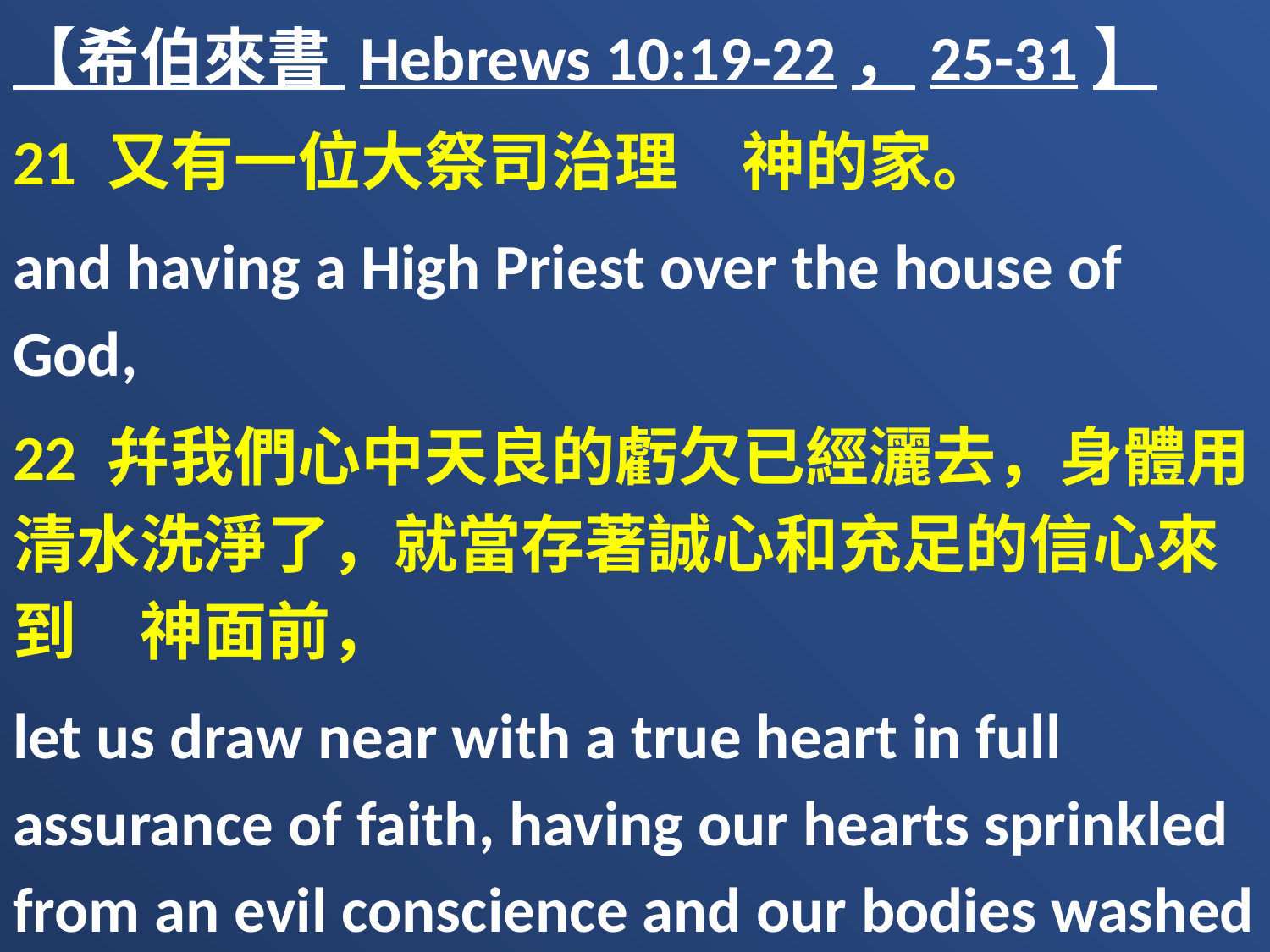

【希伯來書 Hebrews 10:19-22，25-31】
21 又有一位大祭司治理　神的家。
and having a High Priest over the house of God,
22 幷我們心中天良的虧欠已經灑去，身體用清水洗淨了，就當存著誠心和充足的信心來到　神面前，
let us draw near with a true heart in full assurance of faith, having our hearts sprinkled from an evil conscience and our bodies washed with pure water.